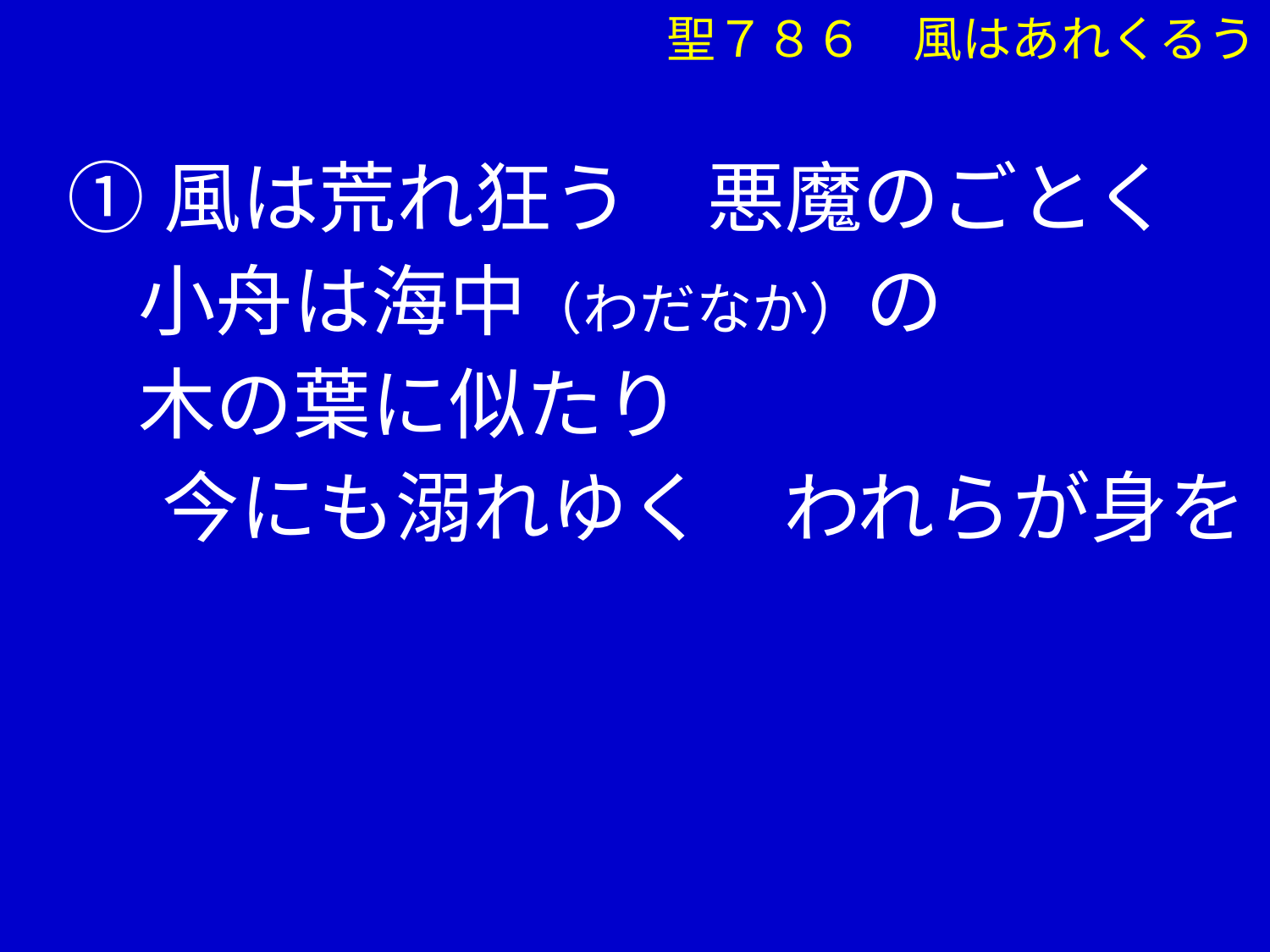

聖７８６　風はあれくるう

①風は荒れ狂う　悪魔のごとく
   小舟は海中（わだなか）の
   木の葉に似たり
　 今にも溺れゆく　われらが身を